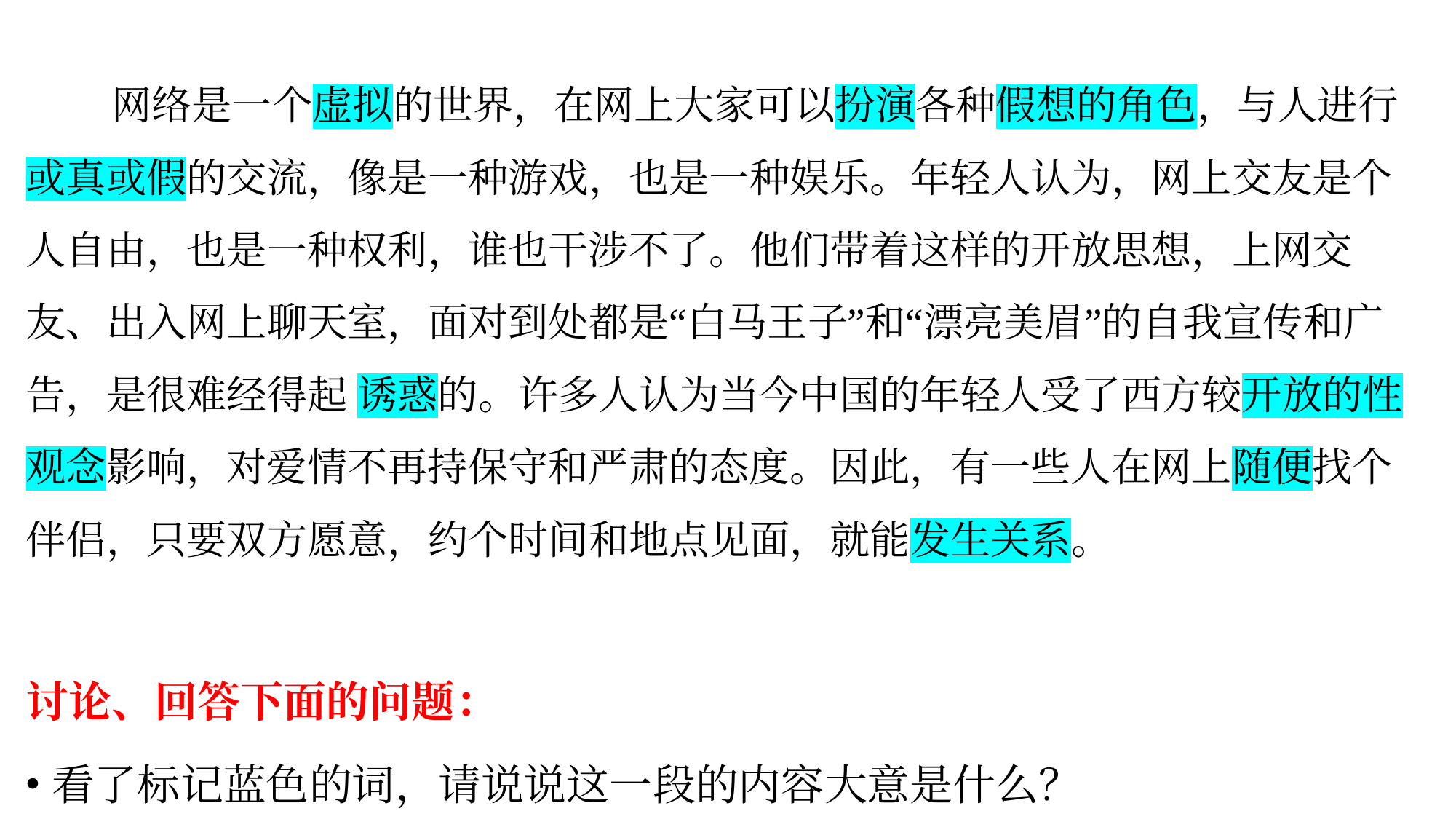

网络是一个虚拟的世界，在网上大家可以扮演各种假想的角色，与人进行或真或假的交流，像是一种游戏，也是一种娱乐。年轻人认为，网上交友是个人自由，也是一种权利，谁也干涉不了。他们带着这样的开放思想，上网交友、出入网上聊天室，面对到处都是“白马王子”和“漂亮美眉”的自我宣传和广告，是很难经得起 诱惑的。许多人认为当今中国的年轻人受了西方较开放的性观念影响，对爱情不再持保守和严肃的态度。因此，有一些人在网上随便找个伴侣，只要双方愿意，约个时间和地点见面，就能发生关系。

讨论、回答下面的问题：
看了标记蓝色的词，请说说这一段的内容大意是什么？